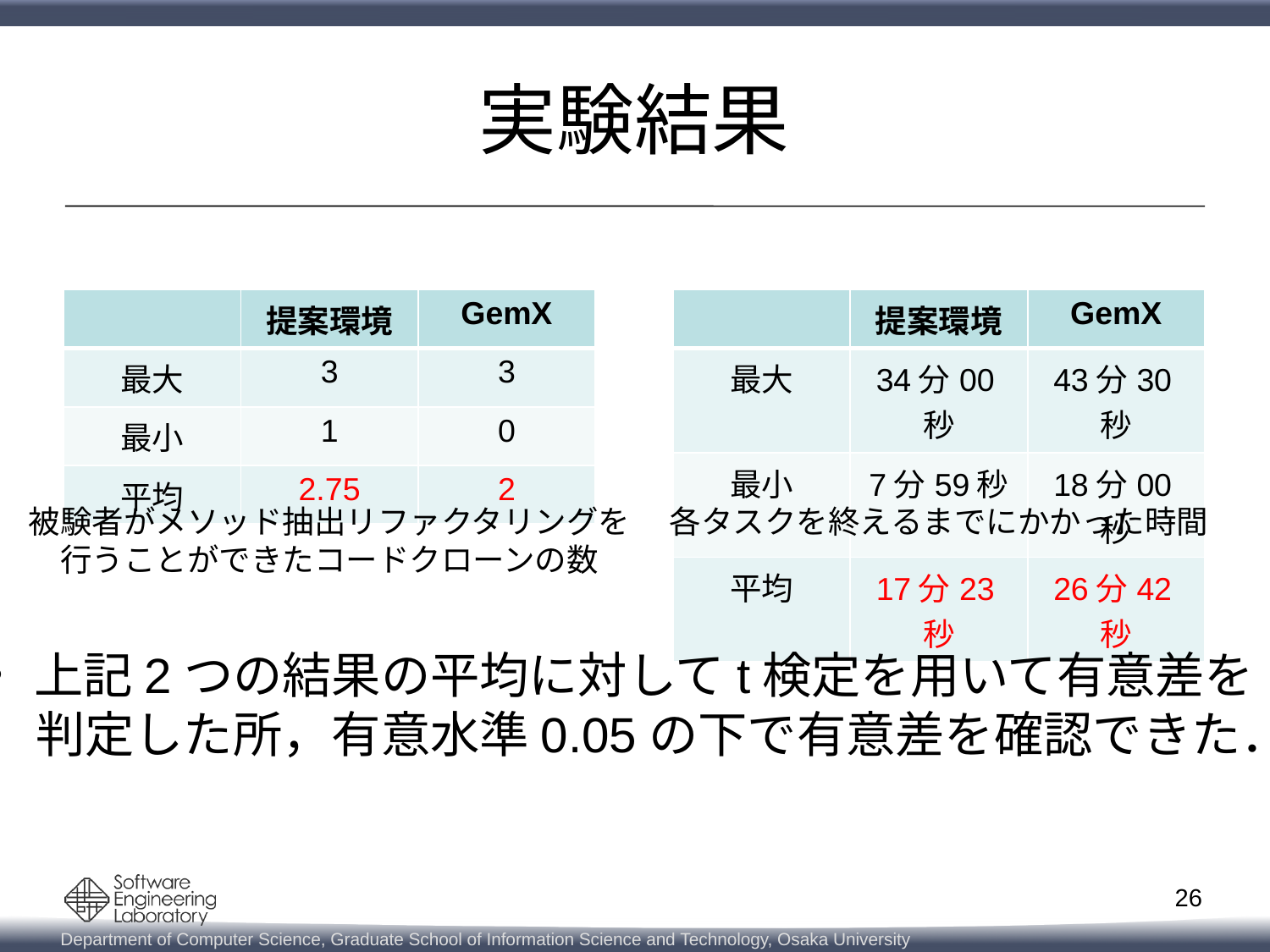

# 実験結果
|  | 提案環境 | GemX |
| --- | --- | --- |
| 最大 | 3 | 3 |
| 最小 | 1 | 0 |
| 平均 | 2.75 | 2 |
|  | 提案環境 | GemX |
| --- | --- | --- |
| 最大 | 34分00秒 | 43分30秒 |
| 最小 | 7分59秒 | 18分00秒 |
| 平均 | 17分23秒 | 26分42秒 |
各タスクを終えるまでにかかった時間
被験者がメソッド抽出リファクタリングを
行うことができたコードクローンの数
上記2つの結果の平均に対してt検定を用いて有意差を
　判定した所，有意水準0.05の下で有意差を確認できた．
26